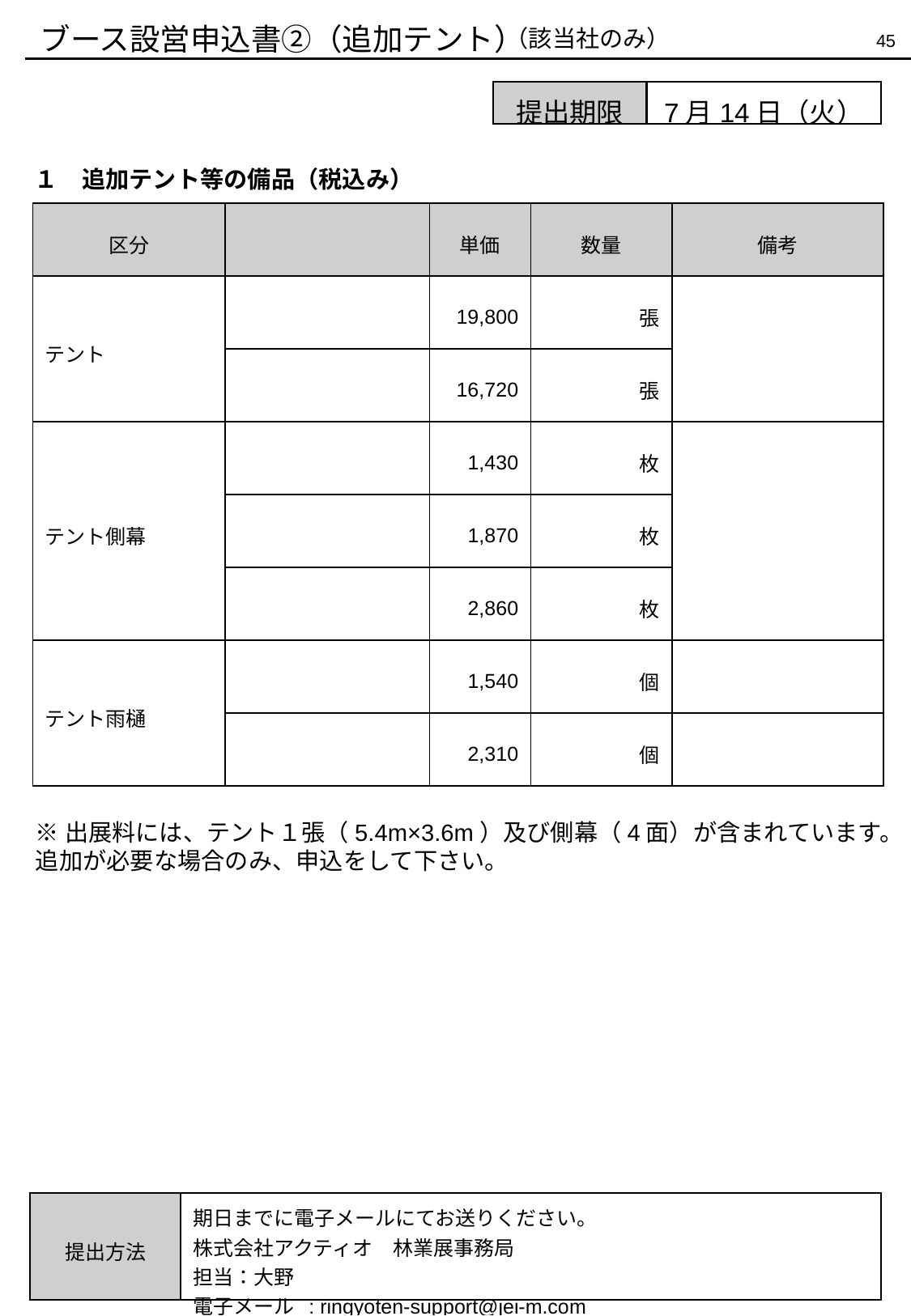

ブース設営申込書②（追加テント）
（該当社のみ）
45
| 提出期限 | 7月14日（火） |
| --- | --- |
１　追加テント等の備品（税込み）
| 区分 | 規格 | 単価 | 数量 |  | 備考 |
| --- | --- | --- | --- | --- | --- |
| テント | 5.4m×3.6m | 19,800 |  | 張 |  |
|  | 3.6m×2.7m | 16,720 |  | 張 |  |
| テント側幕 | １.5間(2.7m） | 1,430 |  | 枚 |  |
|  | 2間（3.6ｍ） | 1,870 |  | 枚 |  |
|  | 3間（5.4m) | 2,860 |  | 枚 |  |
| テント雨樋 | ２間 | 1,540 |  | 個 |  |
|  | ３間 | 2,310 |  | 個 |  |
※出展料には、テント１張（5.4m×3.6m）及び側幕（4面）が含まれています。
追加が必要な場合のみ、申込をして下さい。
| 提出方法 | 期日までに電子メールにてお送りください。 株式会社アクティオ　林業展事務局　 担当：大野 電子メール : ringyoten-support@jei-m.com |
| --- | --- |